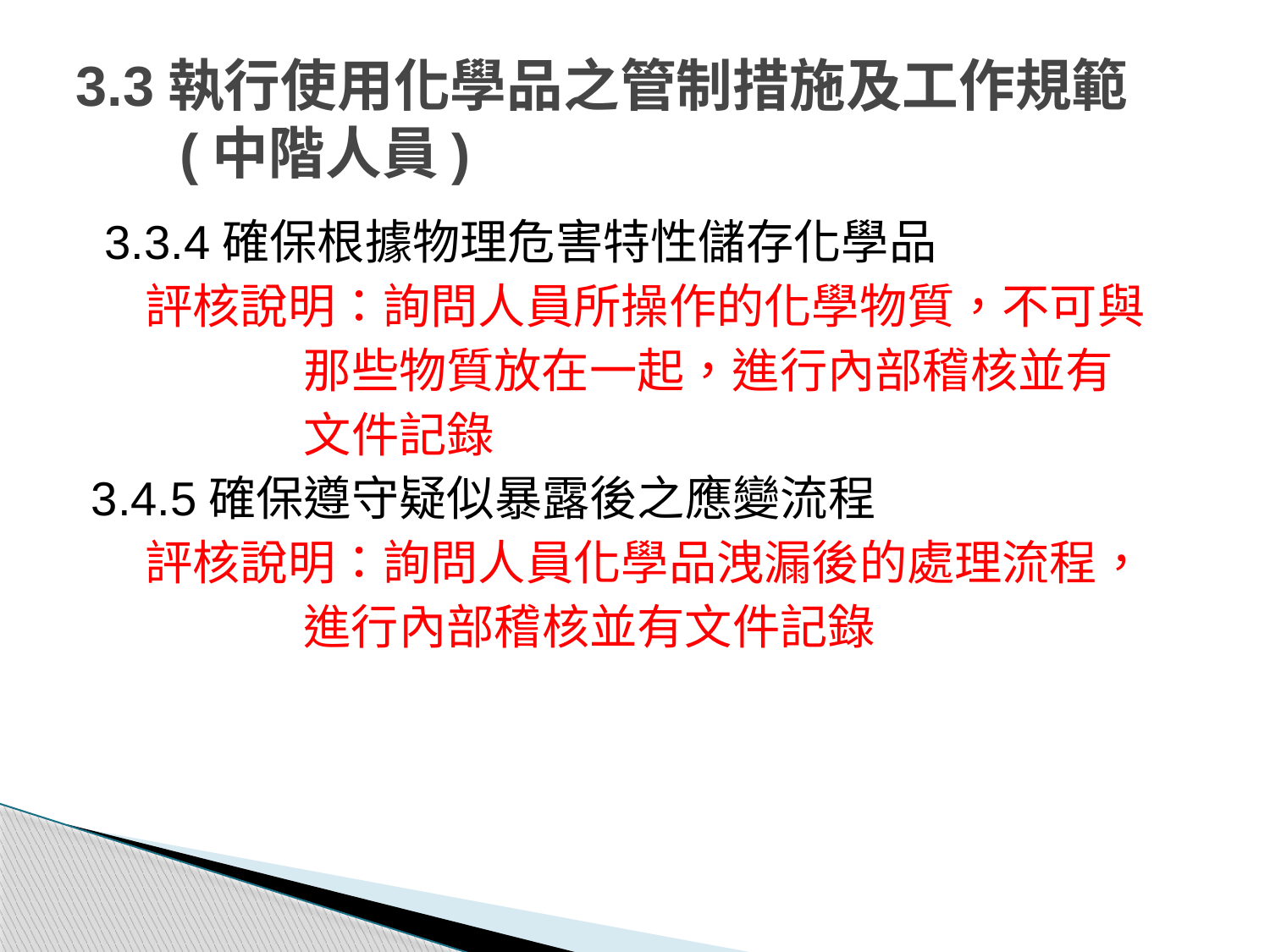

# 3.3執行使用化學品之管制措施及工作規範 (中階人員)
 3.3.4確保根據物理危害特性儲存化學品
    評核說明：詢問人員所操作的化學物質，不可與
                   那些物質放在一起，進行內部稽核並有
                   文件記錄
3.4.5確保遵守疑似暴露後之應變流程
    評核說明：詢問人員化學品洩漏後的處理流程，
                   進行內部稽核並有文件記錄